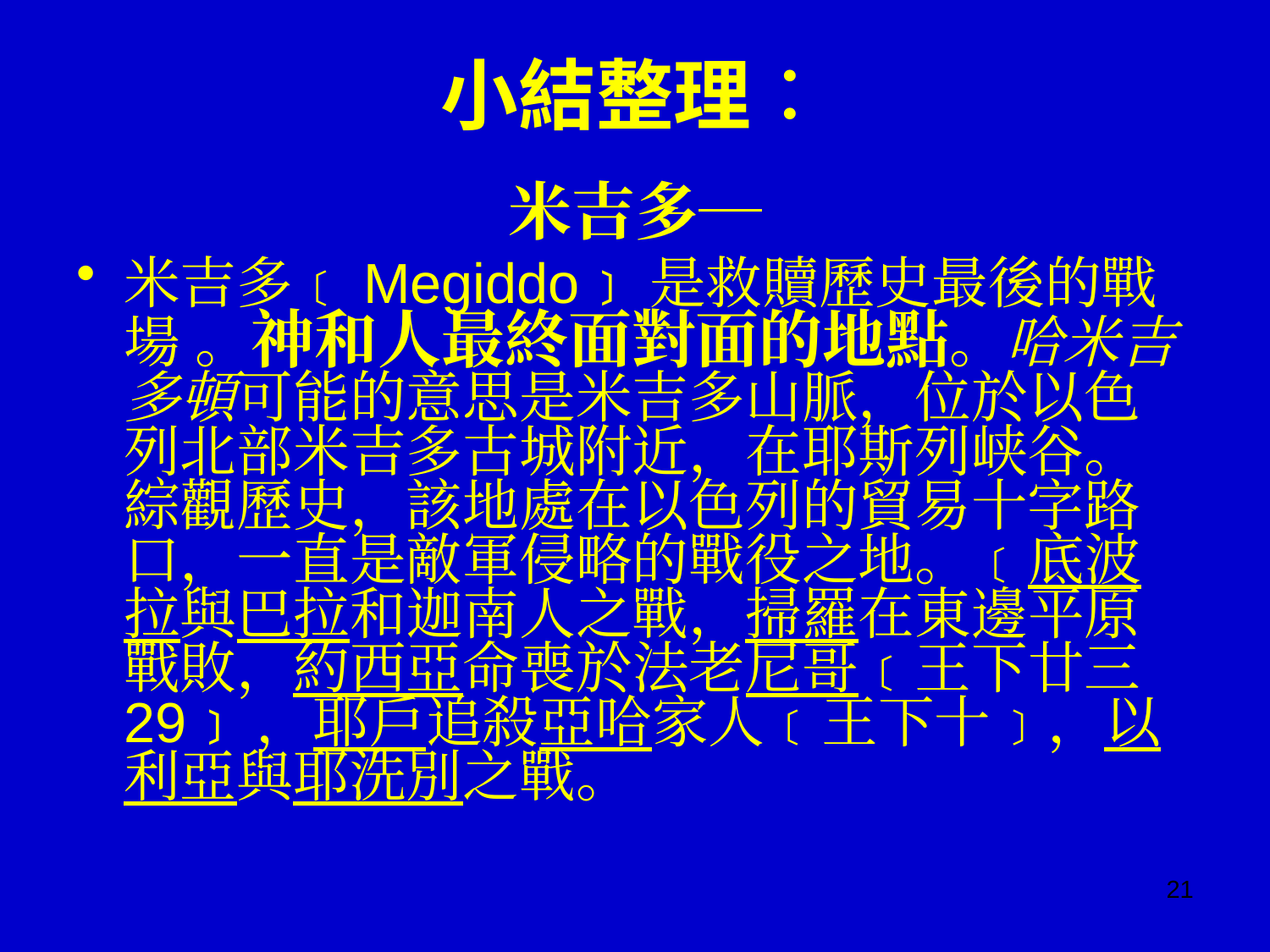

# 小結整理：
米吉多─
米吉多﹝Megiddo﹞是救贖歷史最後的戰場 。神和人最終面對面的地點。哈米吉多頓可能的意思是米吉多山脈，位於以色列北部米吉多古城附近，在耶斯列峡谷。綜觀歷史，該地處在以色列的貿易十字路口，一直是敵軍侵略的戰役之地。﹝底波拉與巴拉和迦南人之戰，掃羅在東邊平原戰敗，約西亞命喪於法老尼哥﹝王下廿三29﹞，耶戶追殺亞哈家人﹝王下十﹞，以利亞與耶洗別之戰。
21